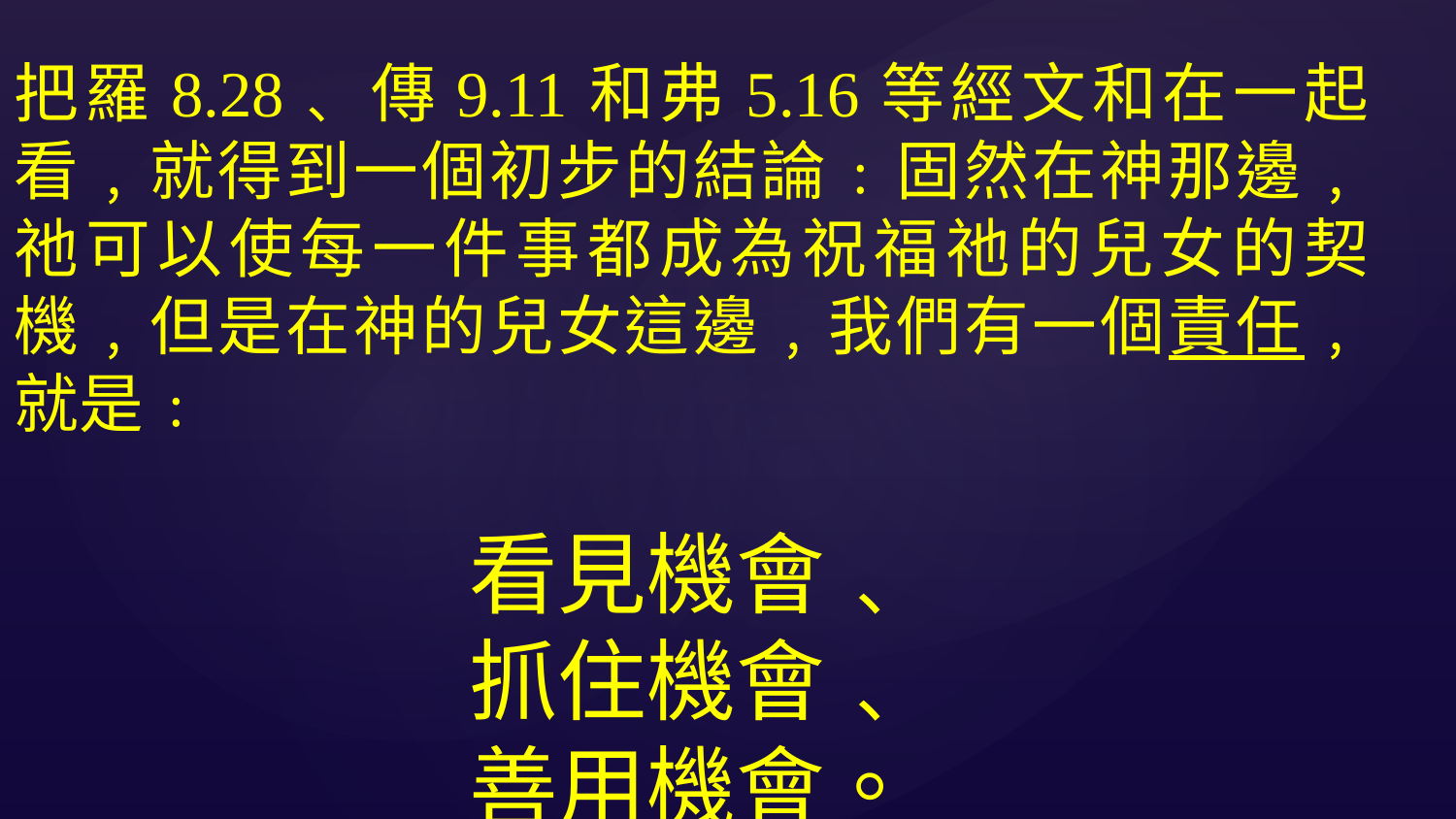

把羅8.28﹑傳9.11和弗5.16等經文和在一起看﹐就得到一個初步的結論﹕固然在神那邊﹐祂可以使每一件事都成為祝福祂的兒女的契機﹐但是在神的兒女這邊﹐我們有一個責任﹐就是﹕

看見機會﹑
抓住機會﹑
善用機會。